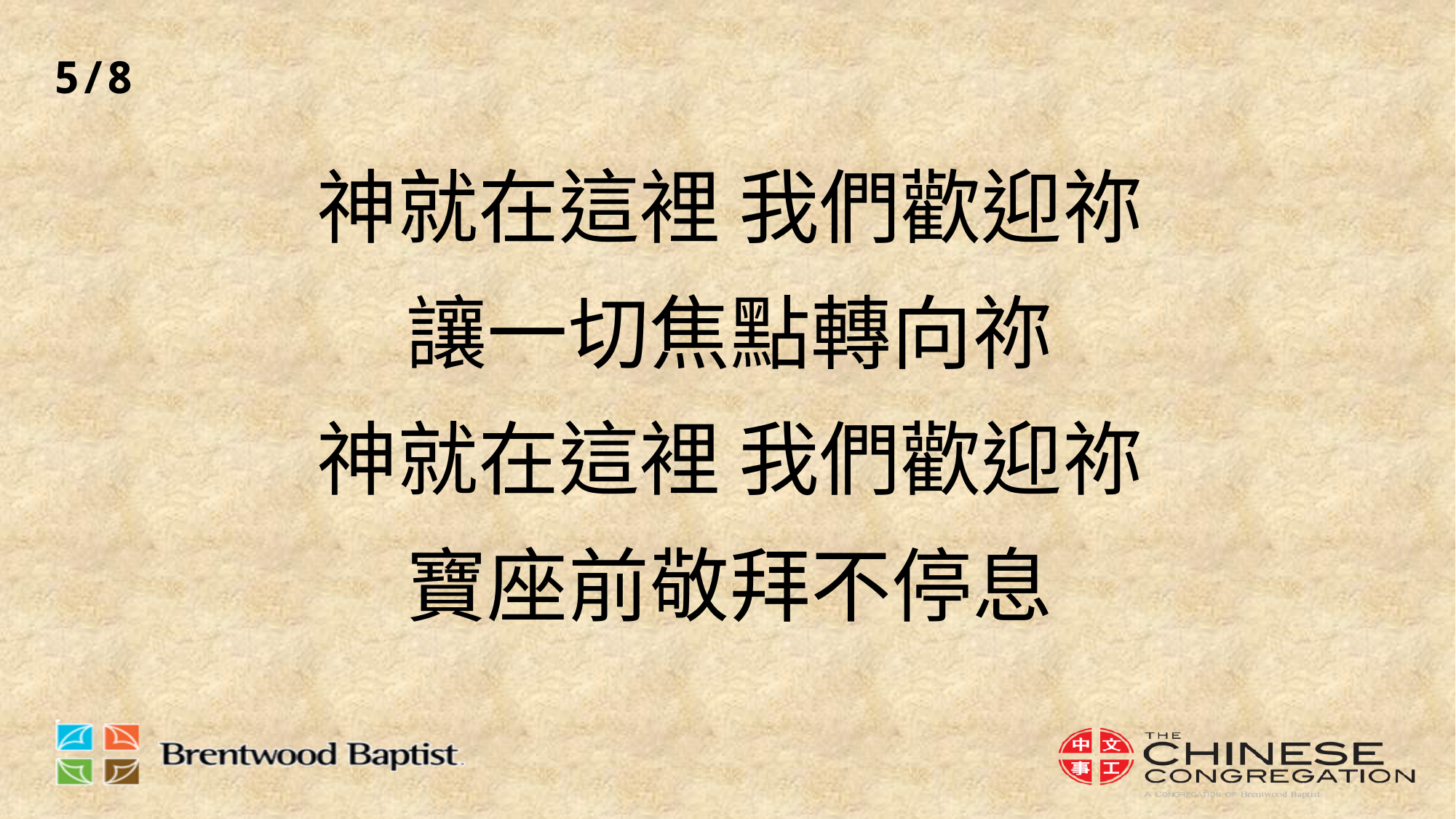

5/8
# 神就在這裡 我們歡迎祢 讓一切焦點轉向祢 神就在這裡 我們歡迎祢 寶座前敬拜不停息